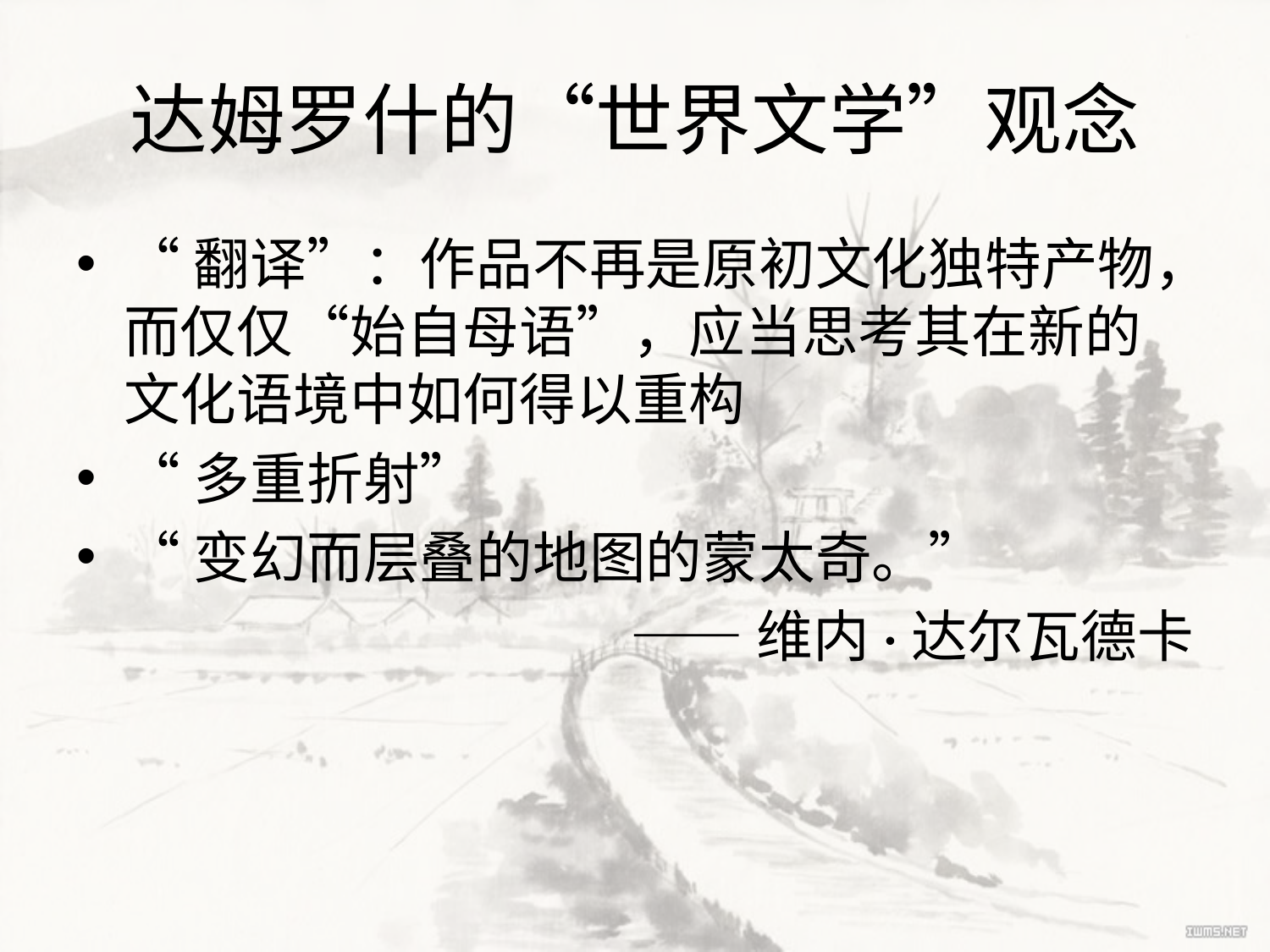

# 达姆罗什的“世界文学”观念
“翻译”：作品不再是原初文化独特产物，而仅仅“始自母语”，应当思考其在新的文化语境中如何得以重构
“多重折射”
“变幻而层叠的地图的蒙太奇。”
——维内·达尔瓦德卡